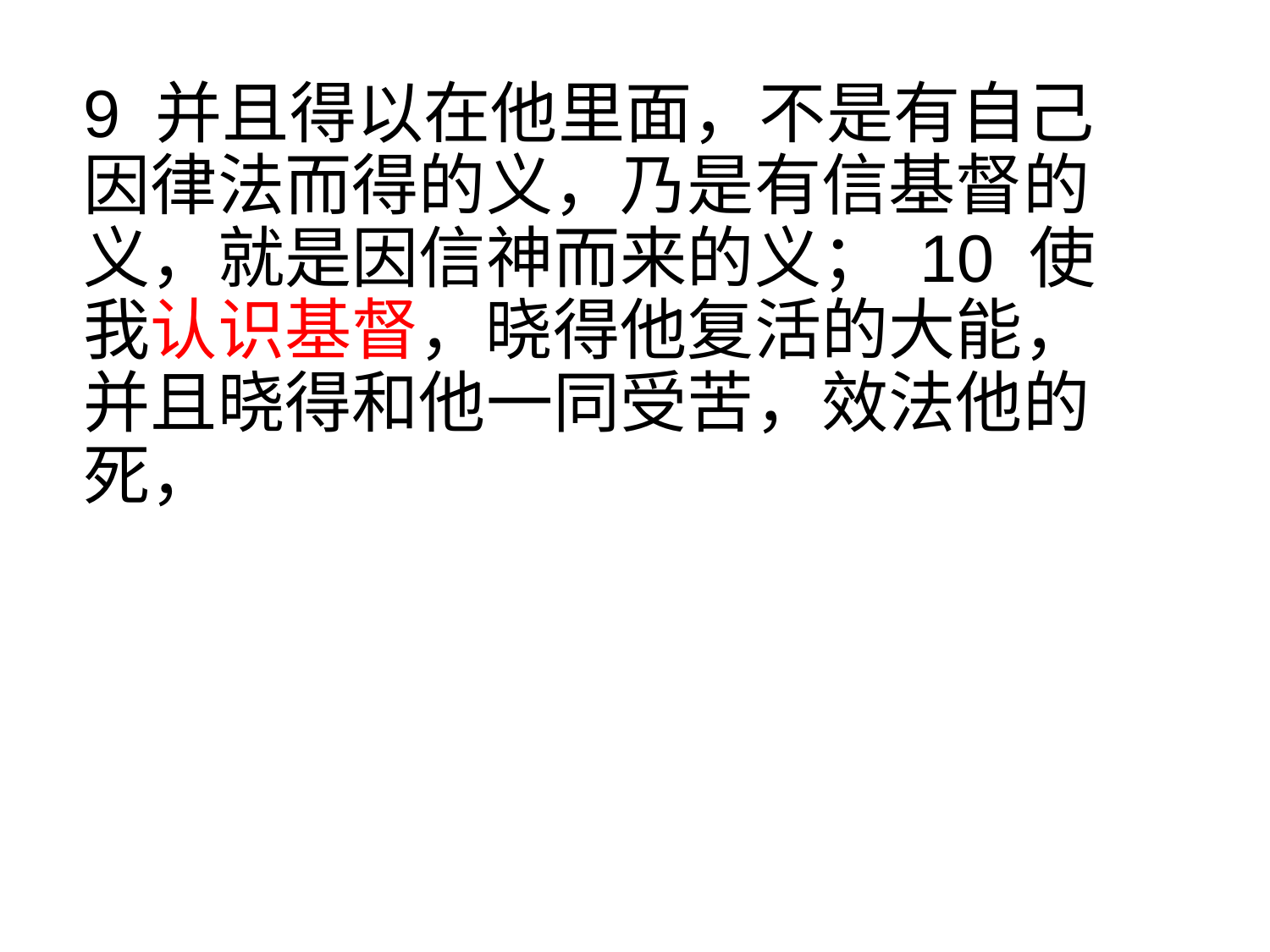

9 并且得以在他里面，不是有自己因律法而得的义，乃是有信基督的义，就是因信神而来的义； 10 使我认识基督，晓得他复活的大能，并且晓得和他一同受苦，效法他的死，